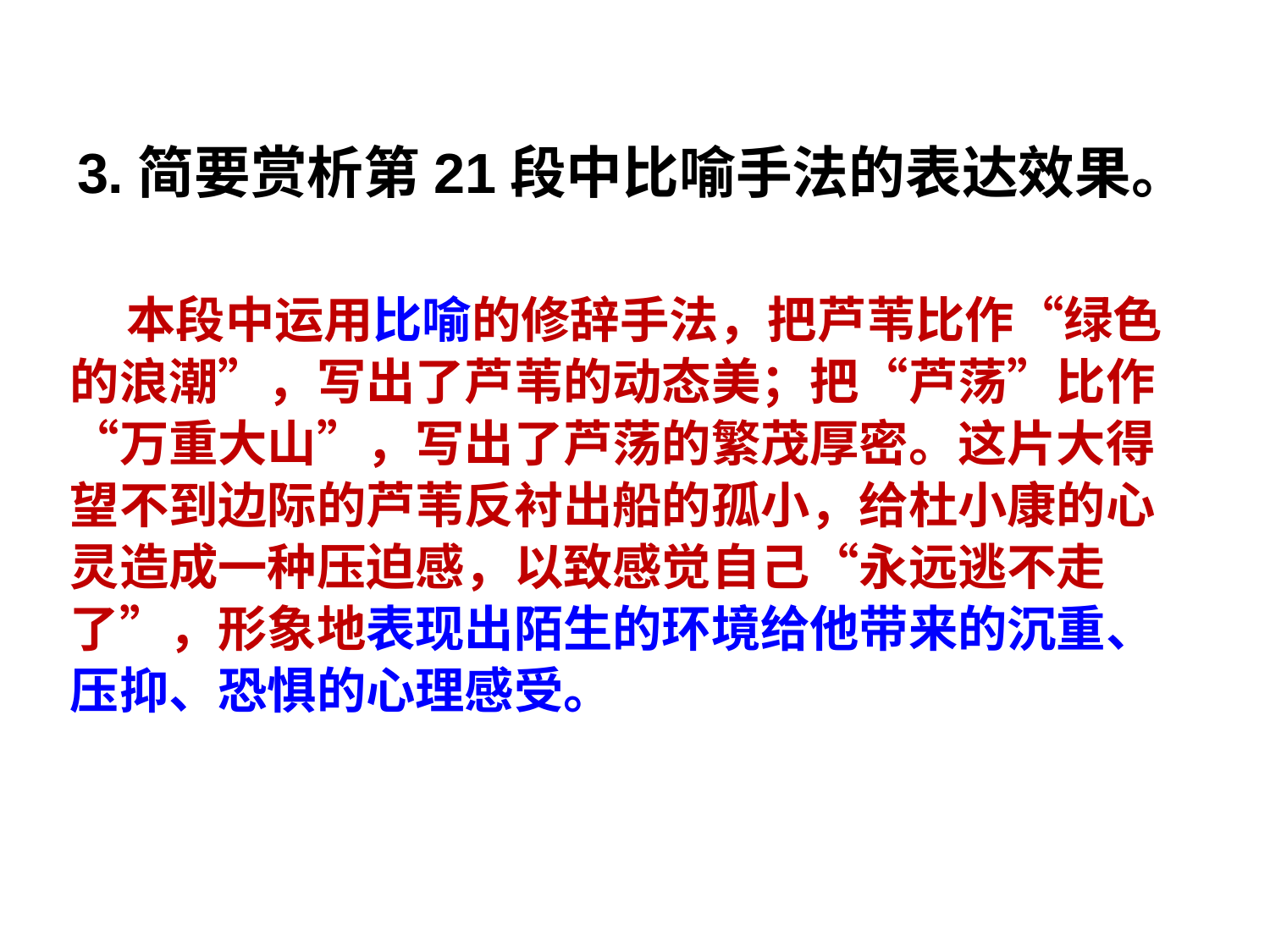

3.简要赏析第21段中比喻手法的表达效果。
    本段中运用比喻的修辞手法，把芦苇比作“绿色的浪潮”，写出了芦苇的动态美；把“芦荡”比作“万重大山”，写出了芦荡的繁茂厚密。这片大得望不到边际的芦苇反衬出船的孤小，给杜小康的心灵造成一种压迫感，以致感觉自己“永远逃不走了”，形象地表现出陌生的环境给他带来的沉重、压抑、恐惧的心理感受。